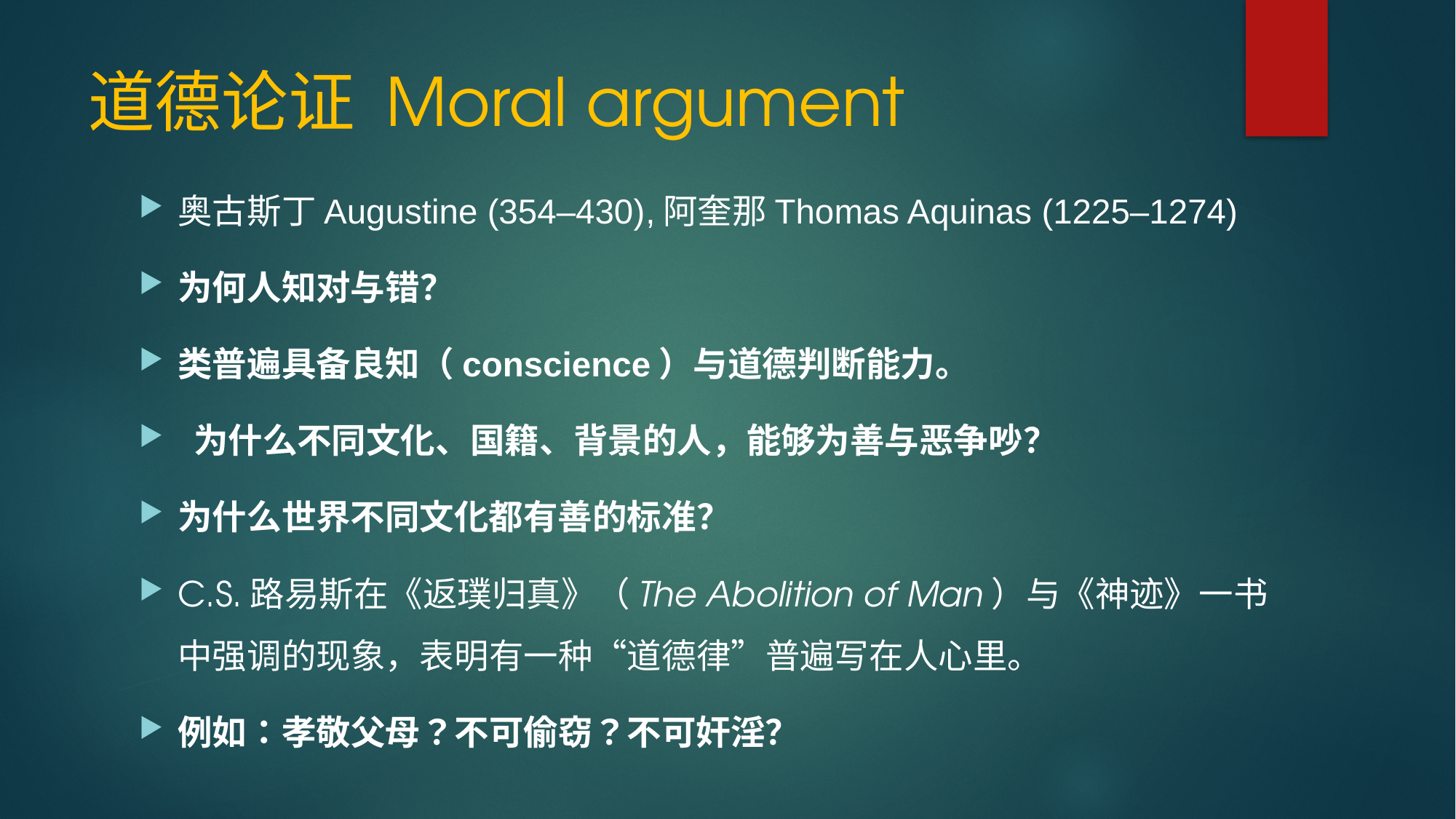

# 道德论证 Moral argument
奥古斯丁Augustine (354–430),阿奎那Thomas Aquinas (1225–1274)
为何人知对与错？
类普遍具备良知（conscience）与道德判断能力。
 为什么不同文化、国籍、背景的人，能够为善与恶争吵？
为什么世界不同文化都有善的标准？
C.S.路易斯在《返璞归真》（The Abolition of Man）与《神迹》一书中强调的现象，表明有一种“道德律”普遍写在人心里。
例如：孝敬父母？不可偷窃？不可奸淫？